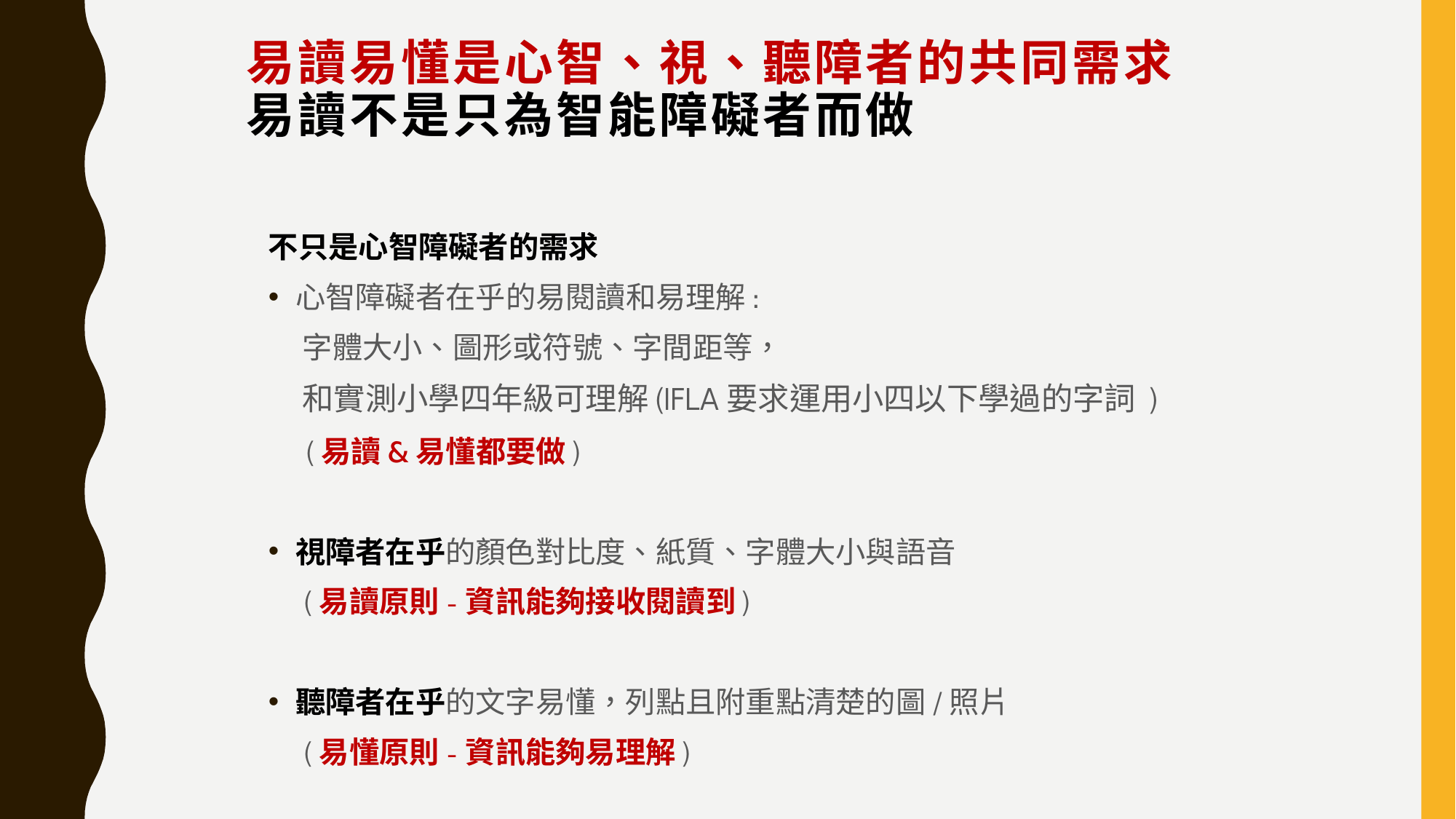

# 易讀易懂是心智、視、聽障者的共同需求 易讀不是只為智能障礙者而做
不只是心智障礙者的需求
心智障礙者在乎的易閱讀和易理解:
    字體大小、圖形或符號、字間距等，
    和實測小學四年級可理解(IFLA要求運用小四以下學過的字詞 )
    (易讀&易懂都要做)

視障者在乎的顏色對比度、紙質、字體大小與語音
    (易讀原則-資訊能夠接收閱讀到)

聽障者在乎的文字易懂，列點且附重點清楚的圖/照片
    (易懂原則-資訊能夠易理解)